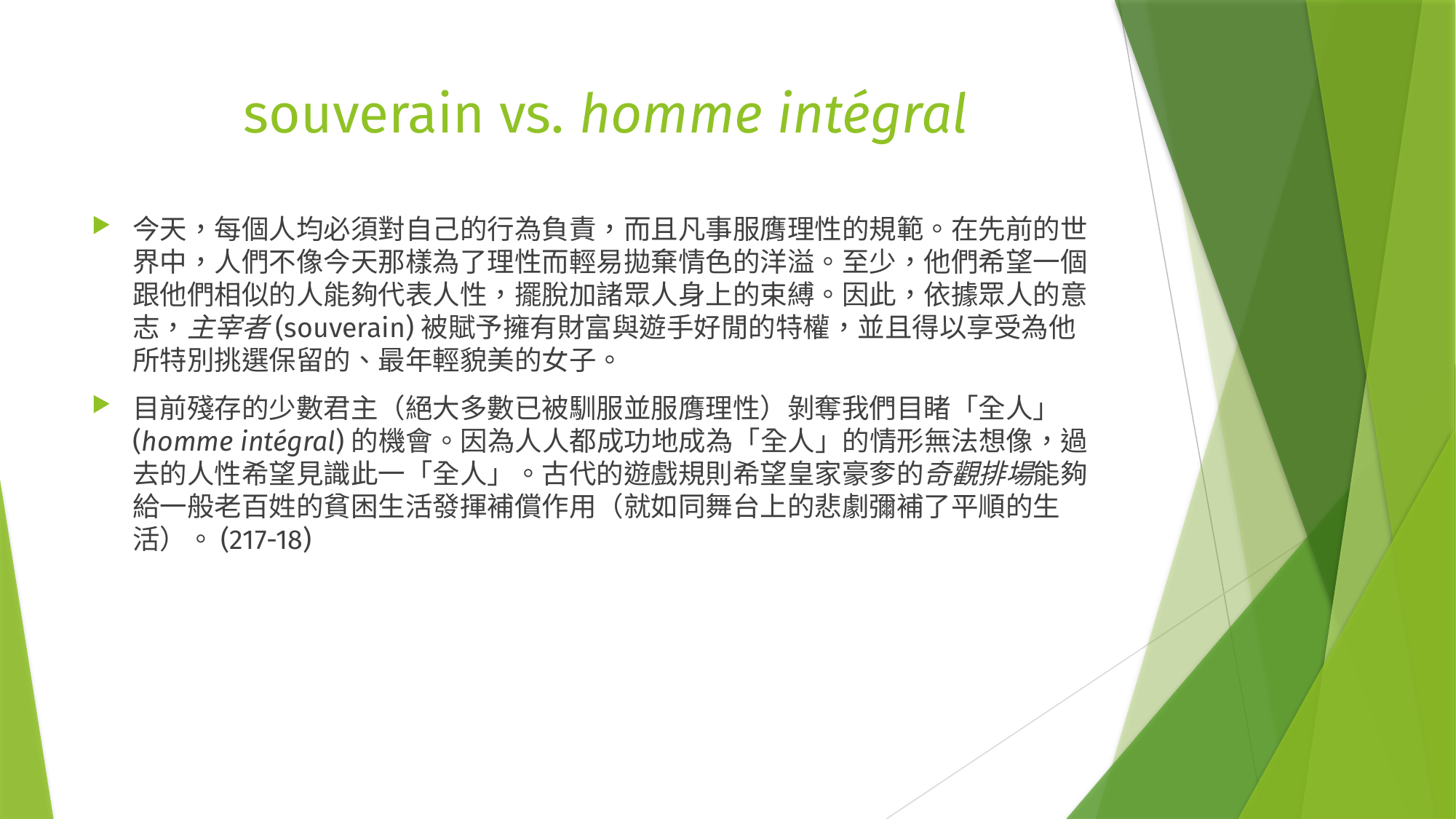

# souverain vs. homme intégral
今天，每個人均必須對自己的行為負責，而且凡事服膺理性的規範。在先前的世界中，人們不像今天那樣為了理性而輕易拋棄情色的洋溢。至少，他們希望一個跟他們相似的人能夠代表人性，擺脫加諸眾人身上的束縛。因此，依據眾人的意志，主宰者(souverain)被賦予擁有財富與遊手好閒的特權，並且得以享受為他所特別挑選保留的、最年輕貌美的女子。
目前殘存的少數君主（絕大多數已被馴服並服膺理性）剝奪我們目睹「全人」(homme intégral)的機會。因為人人都成功地成為「全人」的情形無法想像，過去的人性希望見識此一「全人」。古代的遊戲規則希望皇家豪奓的奇觀排場能夠給一般老百姓的貧困生活發揮補償作用（就如同舞台上的悲劇彌補了平順的生活）。(217-18)